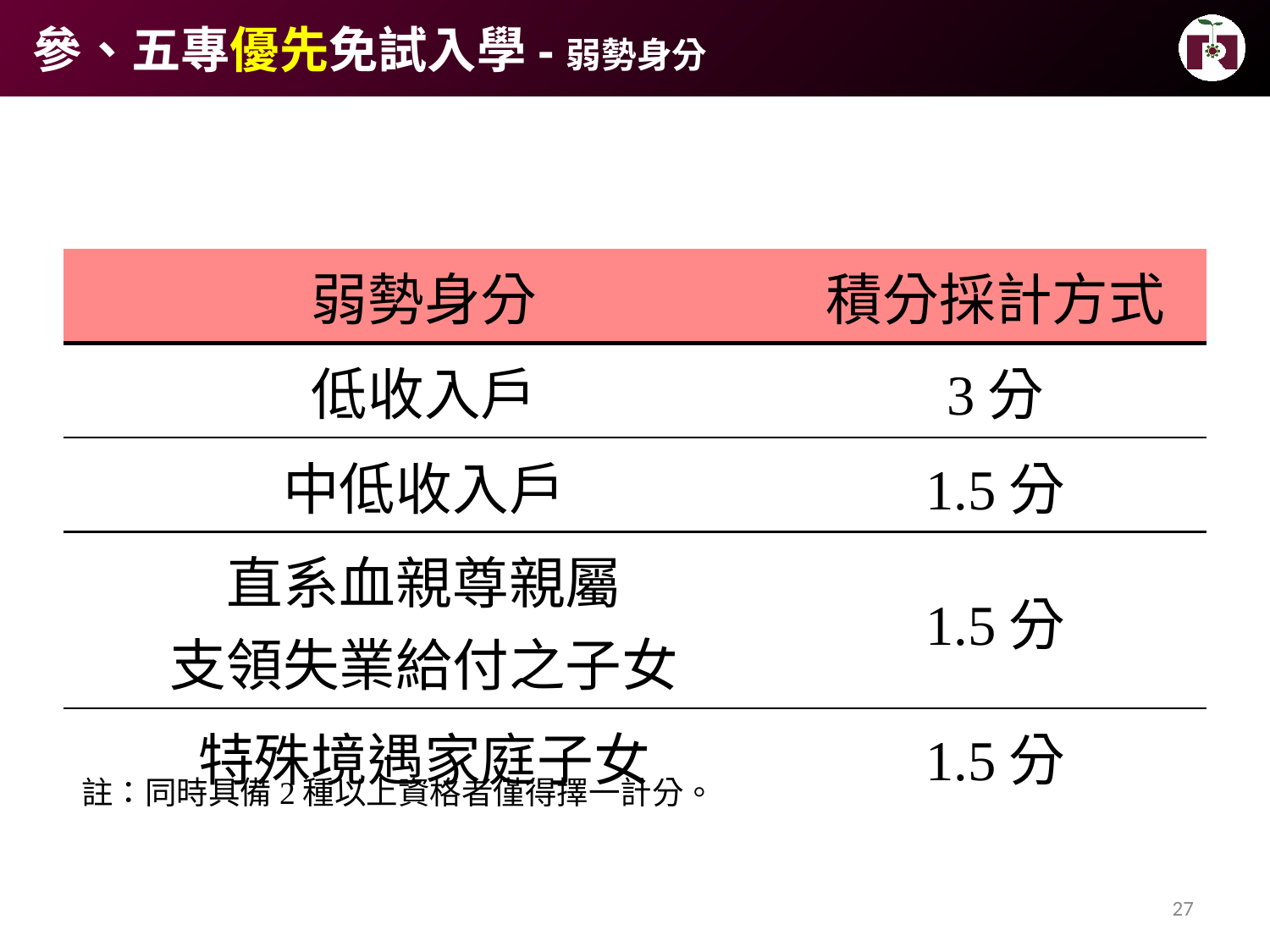

參、五專優先免試入學-弱勢身分
| 弱勢身分 | 積分採計方式 |
| --- | --- |
| 低收入戶 | 3分 |
| 中低收入戶 | 1.5分 |
| 直系血親尊親屬 支領失業給付之子女 | 1.5分 |
| 特殊境遇家庭子女 | 1.5分 |
註：同時具備2種以上資格者僅得擇一計分。
27